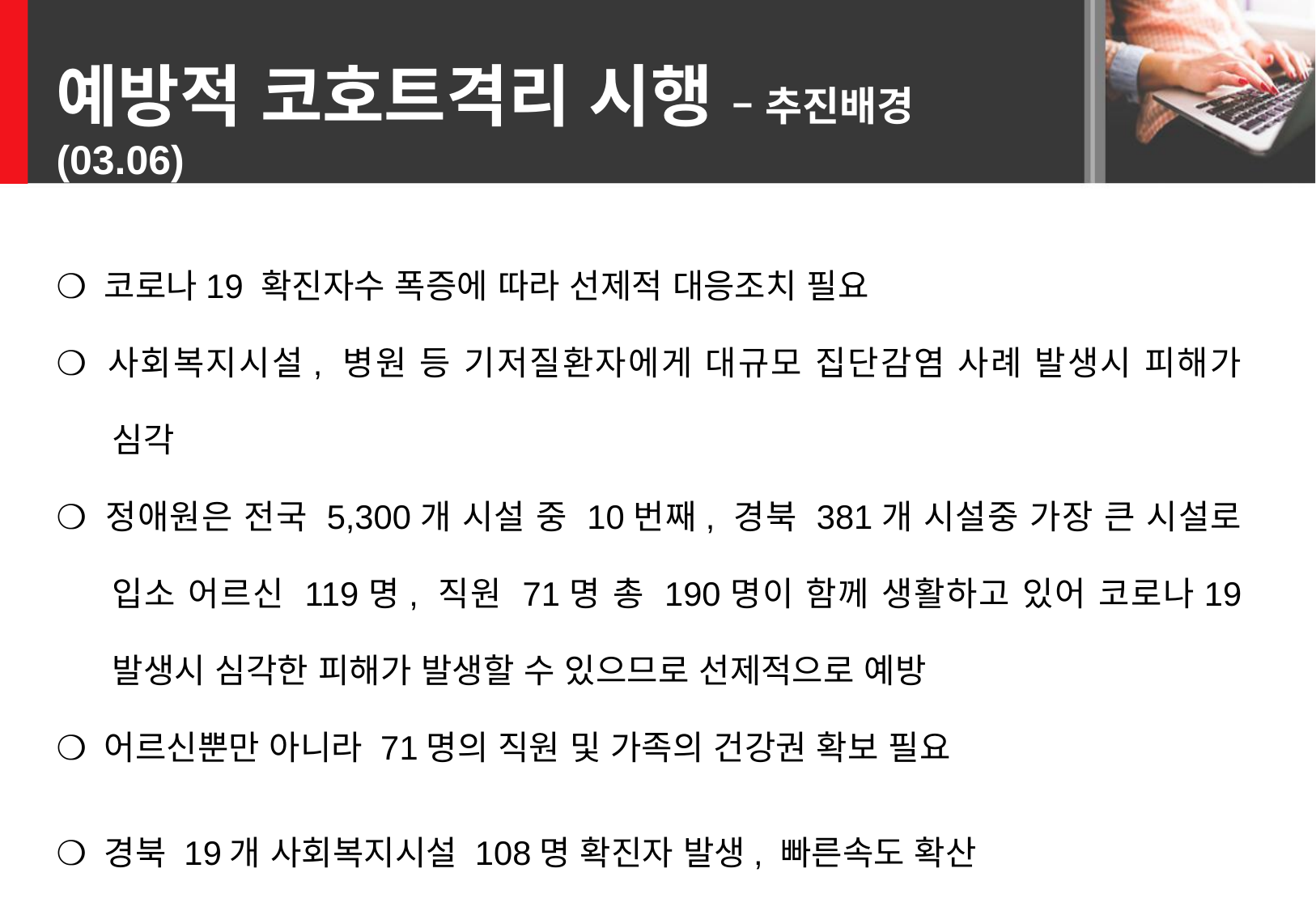

예방적 코호트격리 시행 – 추진배경(03.06)
❍ 코로나19 확진자수 폭증에 따라 선제적 대응조치 필요
❍ 사회복지시설, 병원 등 기저질환자에게 대규모 집단감염 사례 발생시 피해가 심각
❍ 정애원은 전국 5,300개 시설 중 10번째, 경북 381개 시설중 가장 큰 시설로 입소 어르신 119명, 직원 71명 총 190명이 함께 생활하고 있어 코로나19 발생시 심각한 피해가 발생할 수 있으므로 선제적으로 예방
❍ 어르신뿐만 아니라 71명의 직원 및 가족의 건강권 확보 필요
❍ 경북 19개 사회복지시설 108명 확진자 발생, 빠른속도 확산